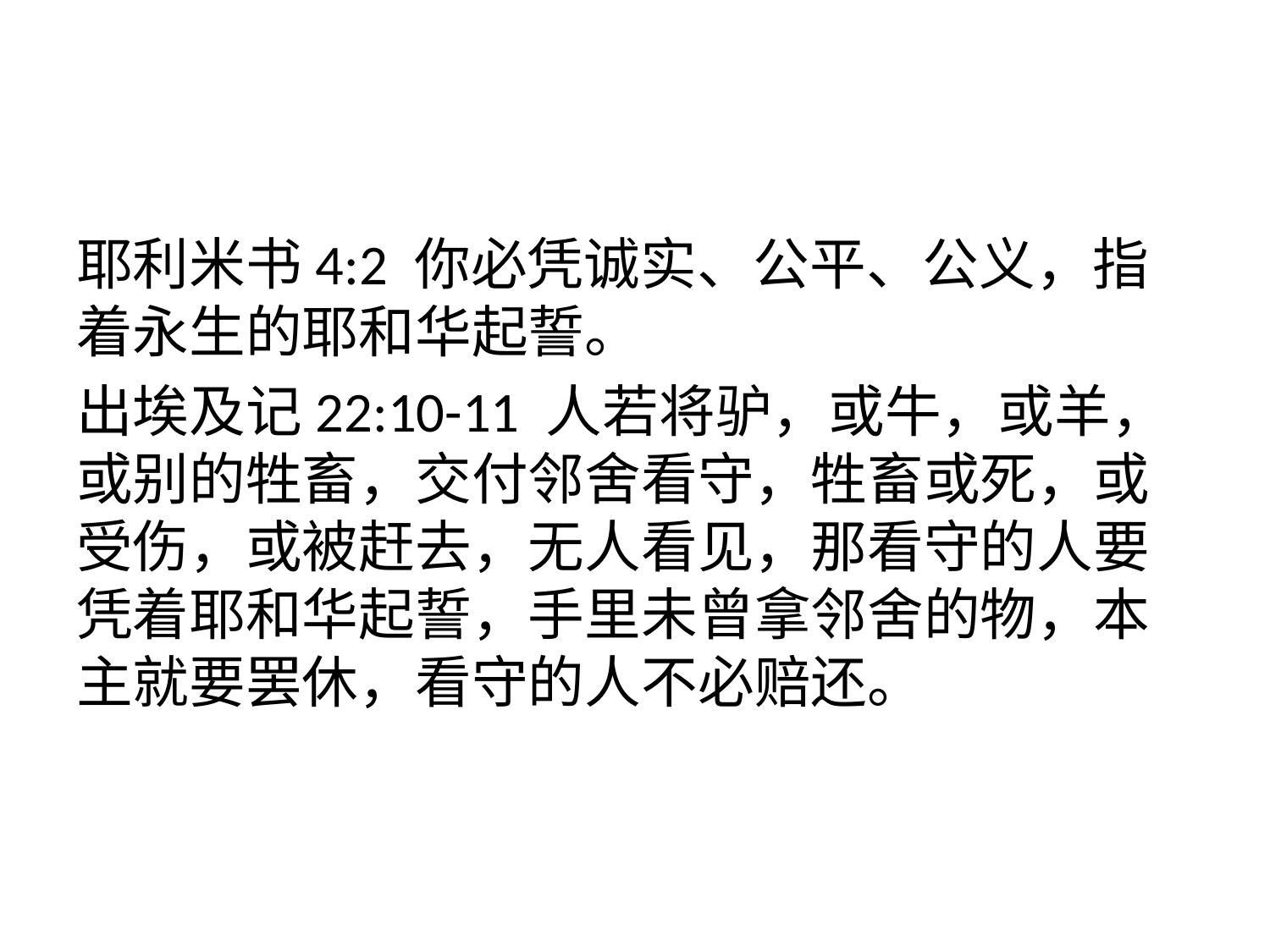

#
耶利米书4:2 你必凭诚实、公平、公义，指着永生的耶和华起誓。
出埃及记22:10-11 人若将驴，或牛，或羊，或别的牲畜，交付邻舍看守，牲畜或死，或受伤，或被赶去，无人看见，那看守的人要凭着耶和华起誓，手里未曾拿邻舍的物，本主就要罢休，看守的人不必赔还。